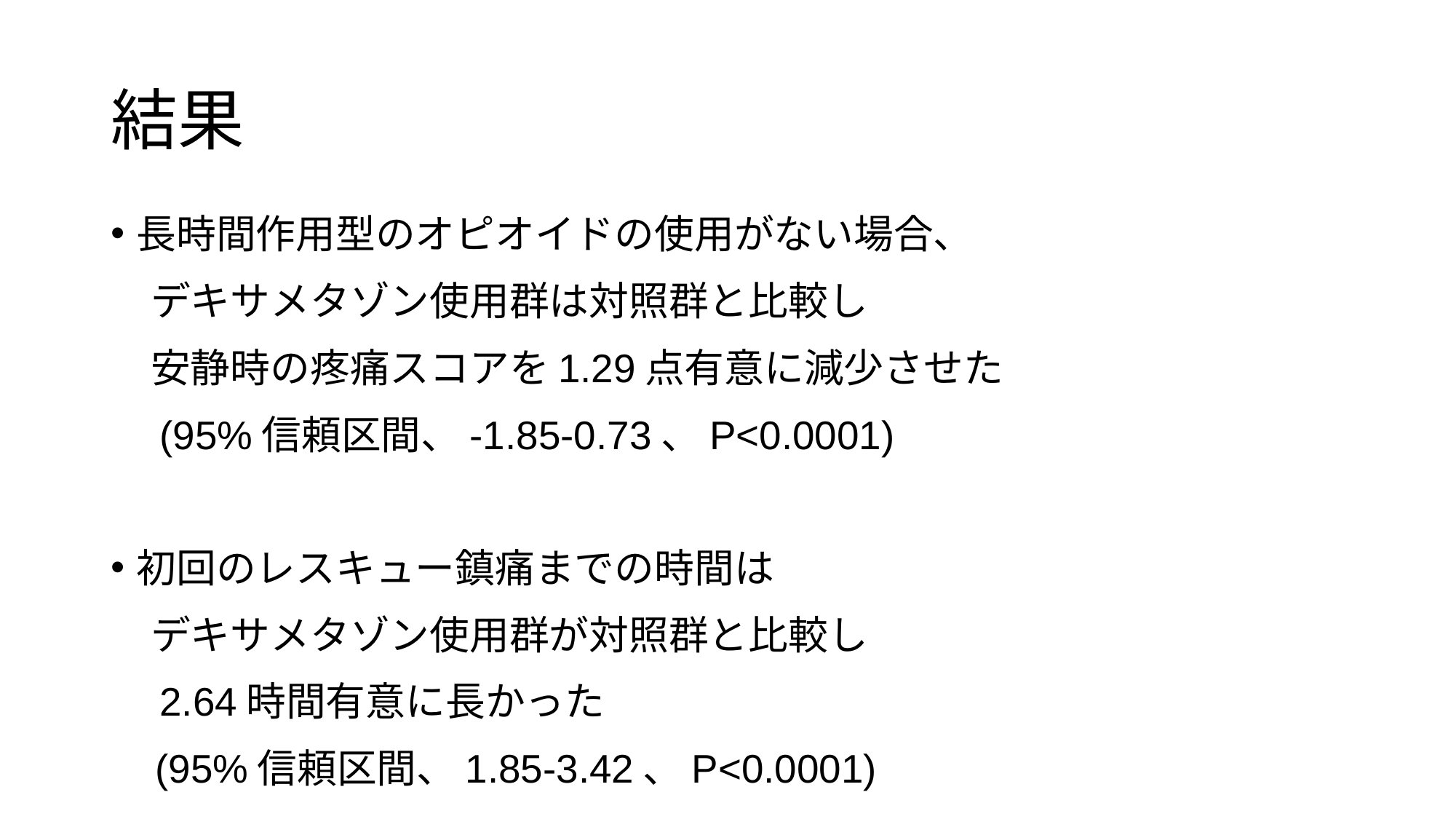

# 結果
長時間作用型のオピオイドの使用がない場合、
　デキサメタゾン使用群は対照群と比較し
　安静時の疼痛スコアを1.29点有意に減少させた
　(95%信頼区間、-1.85-0.73、P<0.0001)

初回のレスキュー鎮痛までの時間は
　デキサメタゾン使用群が対照群と比較し
　2.64時間有意に長かった
    (95%信頼区間、1.85-3.42、P<0.0001)